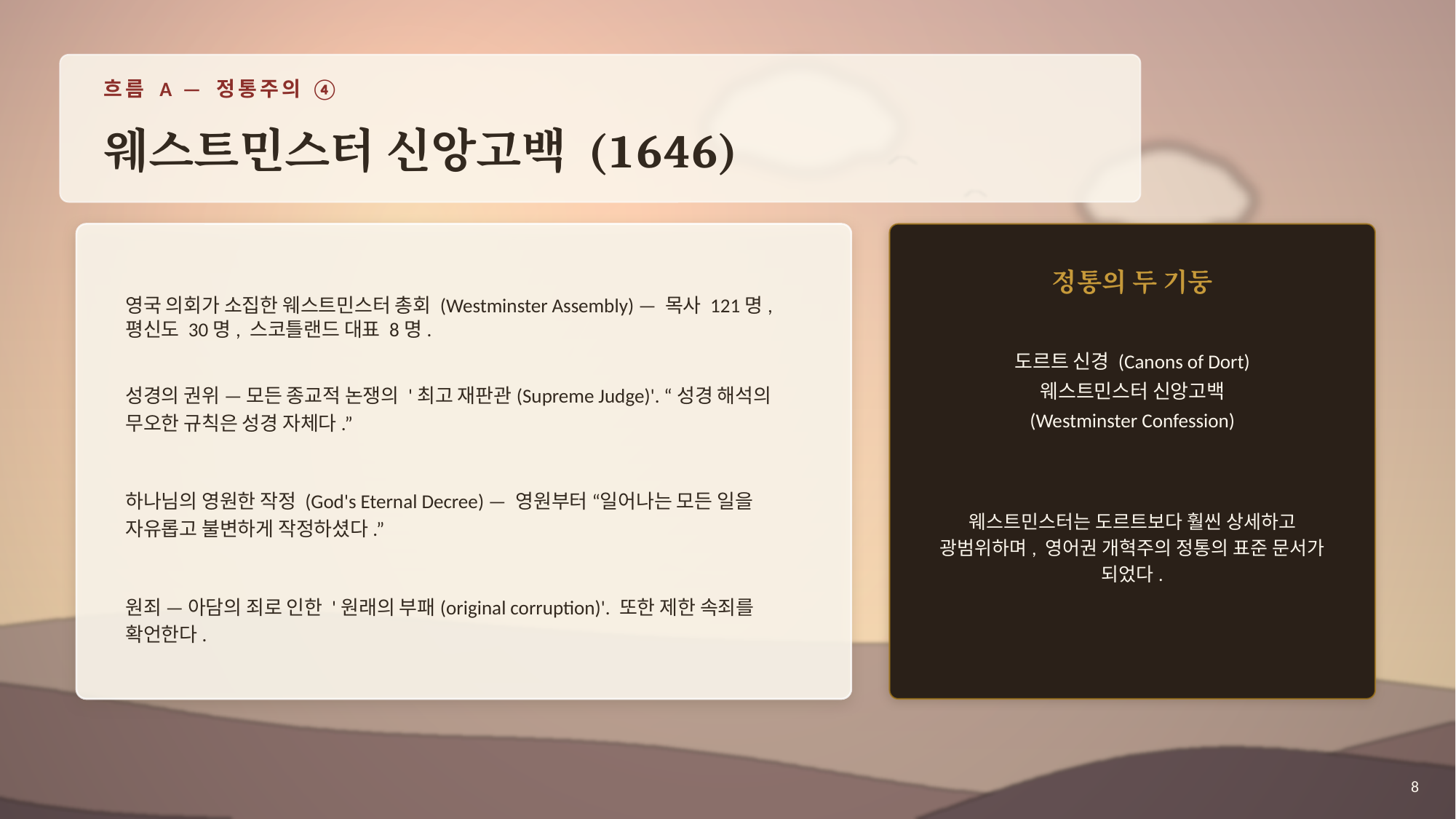

흐름 A — 정통주의 ④
웨스트민스터 신앙고백 (1646)

영국 의회가 소집한 웨스트민스터 총회 (Westminster Assembly) — 목사 121명, 평신도 30명, 스코틀랜드 대표 8명.

성경의 권위 — 모든 종교적 논쟁의 '최고 재판관(Supreme Judge)'. “성경 해석의 무오한 규칙은 성경 자체다.”

하나님의 영원한 작정 (God's Eternal Decree) — 영원부터 “일어나는 모든 일을 자유롭고 불변하게 작정하셨다.”

원죄 — 아담의 죄로 인한 '원래의 부패(original corruption)'. 또한 제한 속죄를 확언한다.
정통의 두 기둥
도르트 신경 (Canons of Dort)
웨스트민스터 신앙고백
(Westminster Confession)
웨스트민스터는 도르트보다 훨씬 상세하고 광범위하며, 영어권 개혁주의 정통의 표준 문서가 되었다.
8